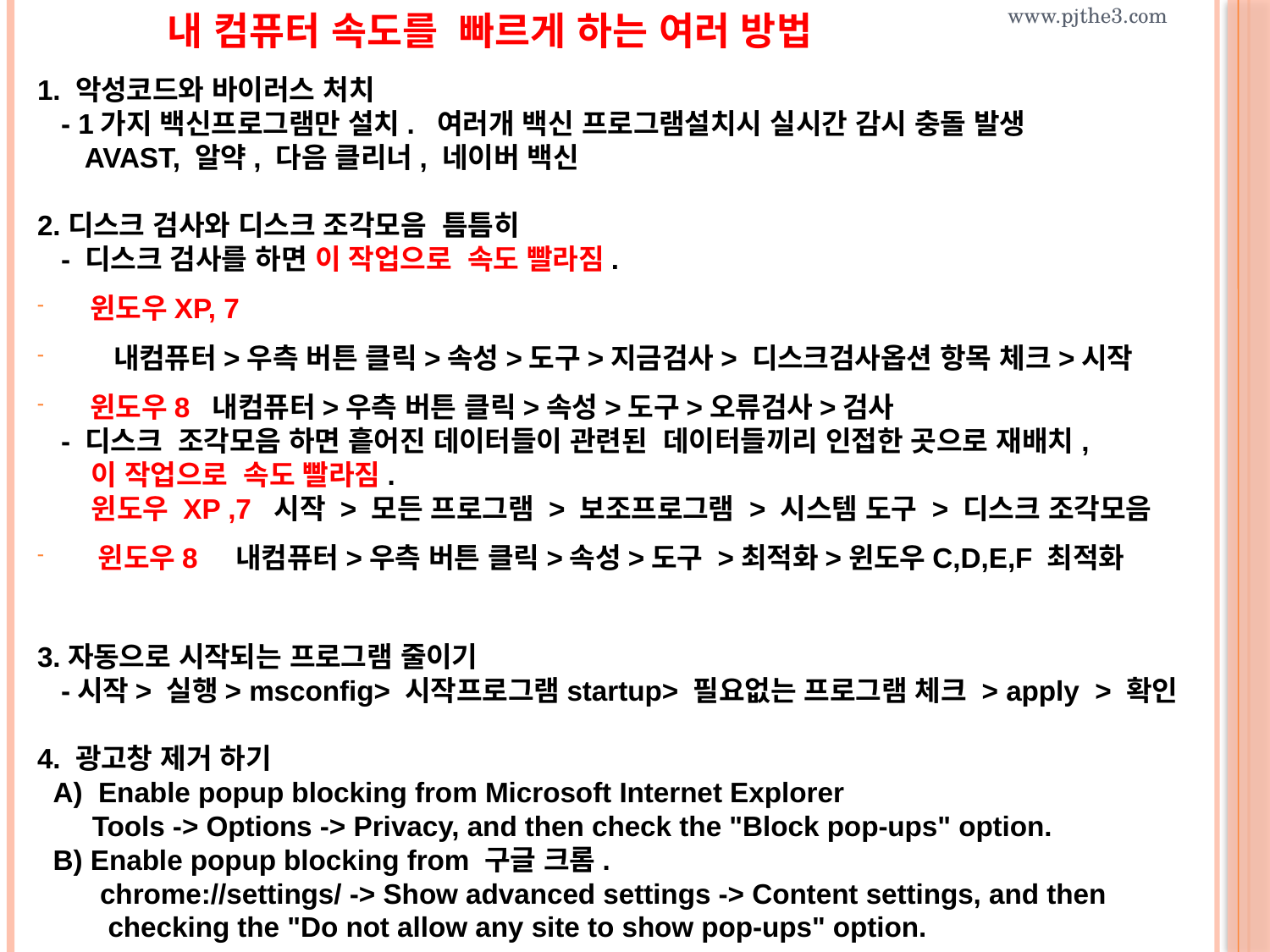

내 컴퓨터 속도를  빠르게 하는 여러 방법
www.pjthe3.com
1. 악성코드와 바이러스 처치
   - 1가지 백신프로그램만 설치.  여러개 백신 프로그램설치시 실시간 감시 충돌 발생
      AVAST, 알약, 다음 클리너, 네이버 백신

2.디스크 검사와 디스크 조각모음  틈틈히
   - 디스크 검사를 하면 이 작업으로  속도 빨라짐.
 윈도우XP, 7
    내컴퓨터>우측 버튼 클릭>속성>도구>지금검사> 디스크검사옵션 항목 체크>시작
 윈도우8  내컴퓨터>우측 버튼 클릭>속성>도구>오류검사>검사
   - 디스크  조각모음 하면 흩어진 데이터들이 관련된  데이터들끼리 인접한 곳으로 재배치,
      이 작업으로  속도 빨라짐.
      윈도우 XP ,7  시작 > 모든 프로그램 > 보조프로그램 > 시스템 도구 > 디스크 조각모음
  윈도우8    내컴퓨터>우측 버튼 클릭>속성>도구 >최적화>윈도우C,D,E,F 최적화

3.자동으로 시작되는 프로그램 줄이기
   -시작> 실행> msconfig> 시작프로그램startup> 필요없는 프로그램 체크 > apply  > 확인

4. 광고창 제거 하기
  A)  Enable popup blocking from Microsoft Internet Explorer
       Tools -> Options -> Privacy, and then check the "Block pop-ups" option.
  B) Enable popup blocking from 구글 크롬.
        chrome://settings/ -> Show advanced settings -> Content settings, and then
         checking the "Do not allow any site to show pop-ups" option.